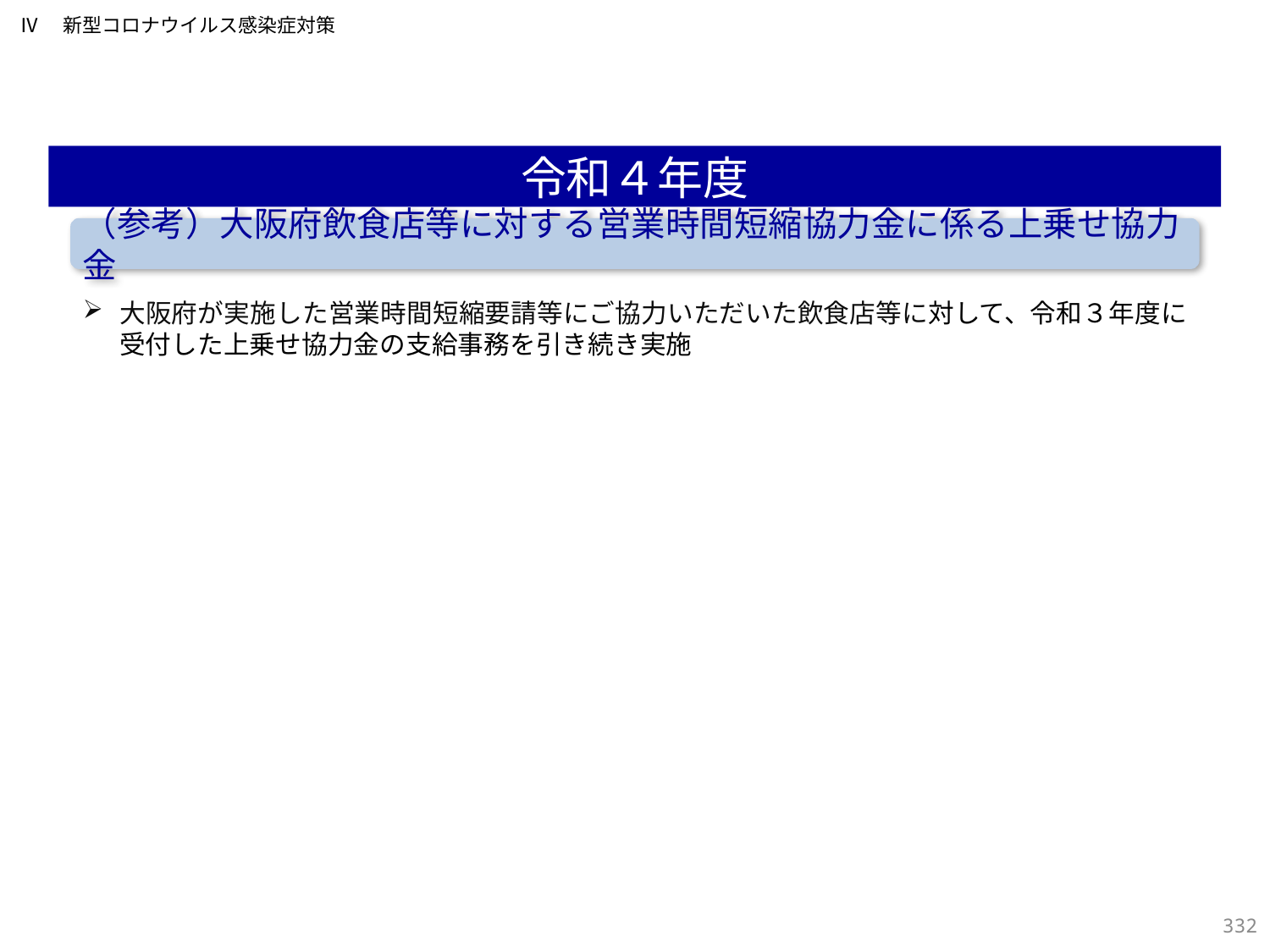

Ⅳ　新型コロナウイルス感染症対策
令和４年度
（参考）大阪府飲食店等に対する営業時間短縮協力金に係る上乗せ協力金

大阪府が実施した営業時間短縮要請等にご協力いただいた飲食店等に対して、令和３年度に受付した上乗せ協力金の支給事務を引き続き実施
332